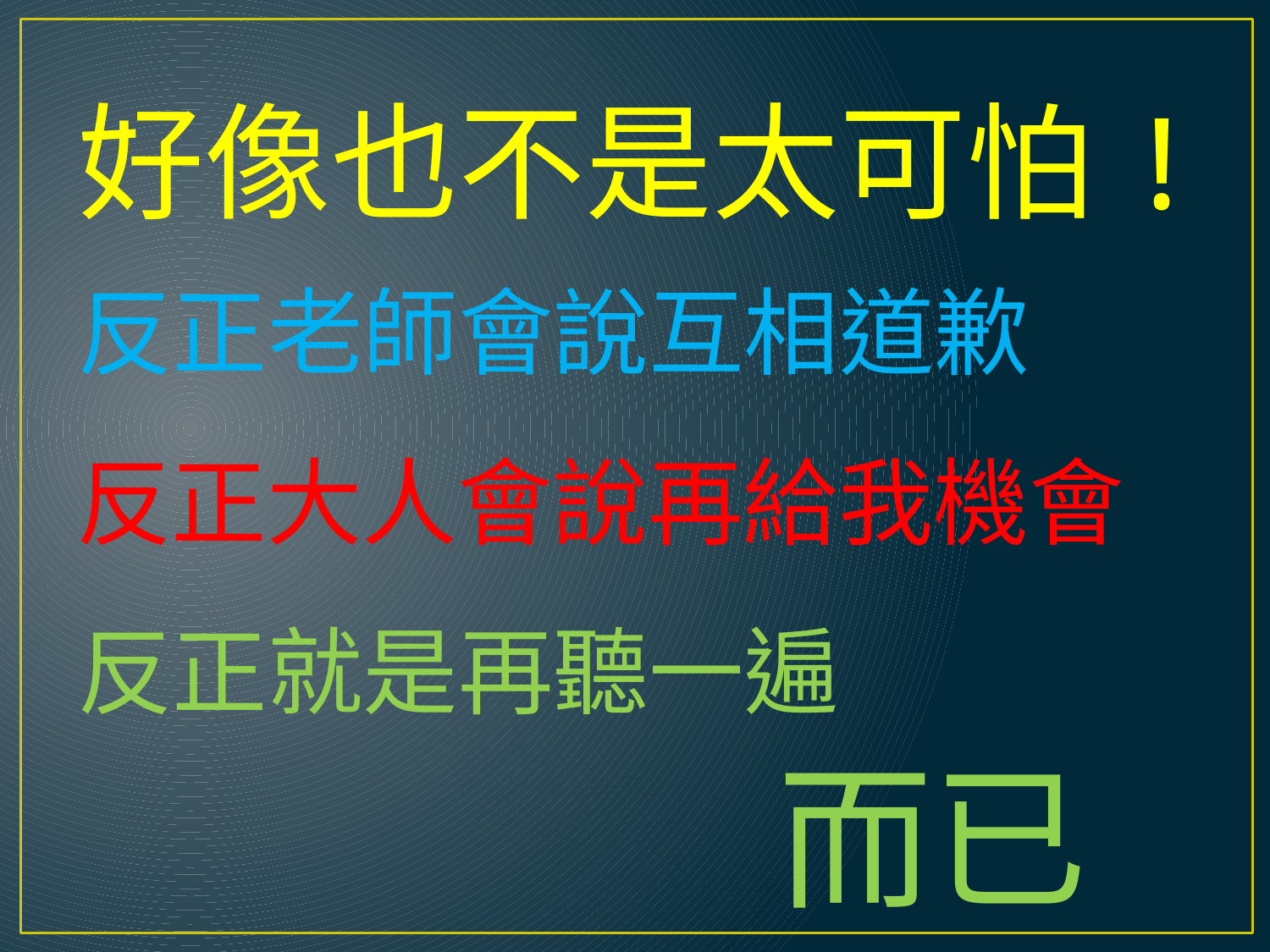

好像也不是太可怕!
反正老師會說互相道歉
反正大人會說再給我機會
反正就是再聽一遍
而已~